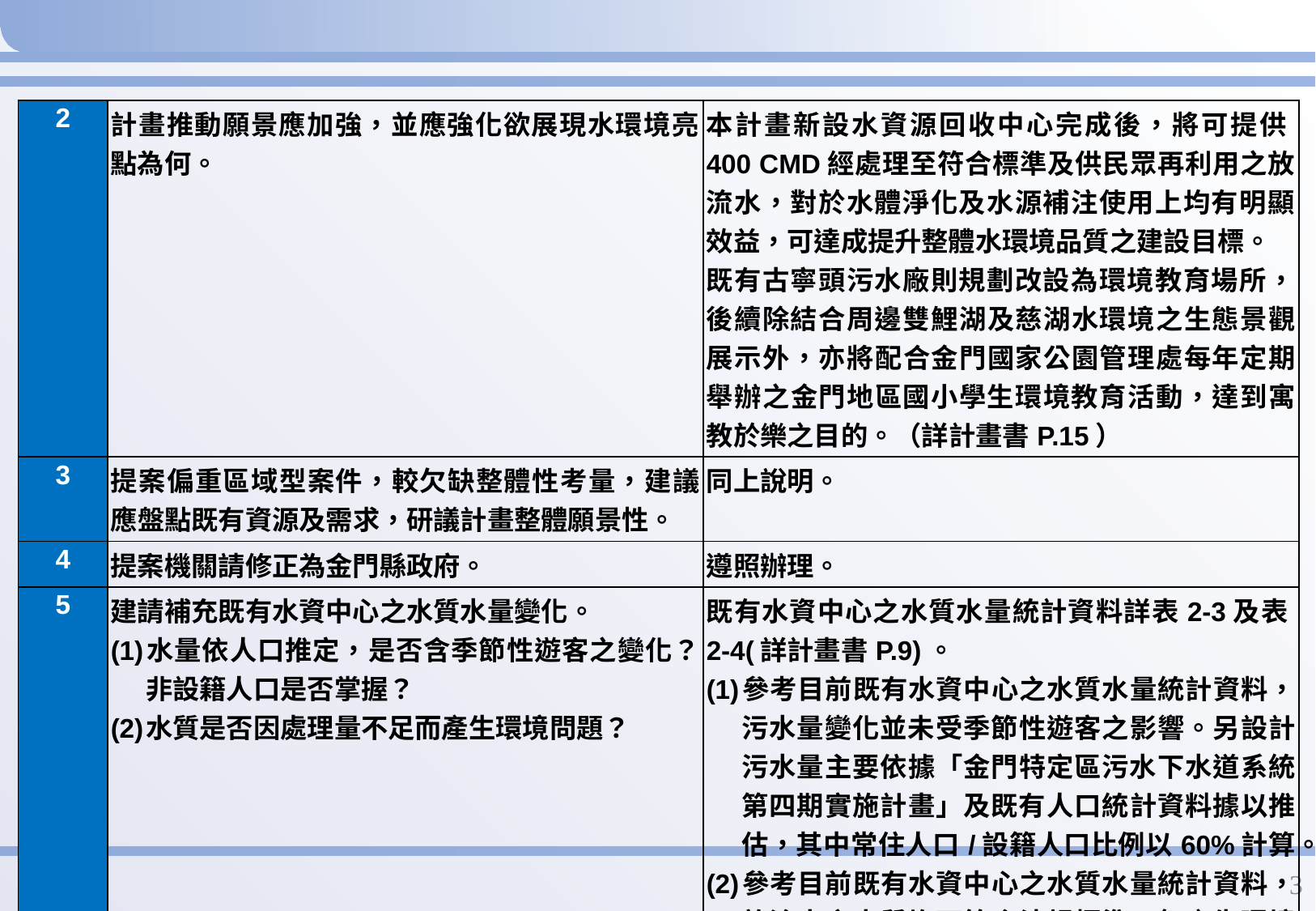

#
| 2 | 計畫推動願景應加強，並應強化欲展現水環境亮點為何。 | 本計畫新設水資源回收中心完成後，將可提供400 CMD經處理至符合標準及供民眾再利用之放流水，對於水體淨化及水源補注使用上均有明顯效益，可達成提升整體水環境品質之建設目標。 既有古寧頭污水廠則規劃改設為環境教育場所，後續除結合周邊雙鯉湖及慈湖水環境之生態景觀展示外，亦將配合金門國家公園管理處每年定期舉辦之金門地區國小學生環境教育活動，達到寓教於樂之目的。（詳計畫書P.15） |
| --- | --- | --- |
| 3 | 提案偏重區域型案件，較欠缺整體性考量，建議應盤點既有資源及需求，研議計畫整體願景性。 | 同上說明。 |
| 4 | 提案機關請修正為金門縣政府。 | 遵照辦理。 |
| 5 | 建請補充既有水資中心之水質水量變化。 (1) 水量依人口推定，是否含季節性遊客之變化？非設籍人口是否掌握？ (2) 水質是否因處理量不足而產生環境問題？ | 既有水資中心之水質水量統計資料詳表2-3及表2-4(詳計畫書P.9)。 (1) 參考目前既有水資中心之水質水量統計資料，污水量變化並未受季節性遊客之影響。另設計污水量主要依據「金門特定區污水下水道系統第四期實施計畫」及既有人口統計資料據以推估，其中常住人口/設籍人口比例以60%計算。 (2) 參考目前既有水資中心之水質水量統計資料，放流水之水質均可符合法規標準，無產生環境問題。 |
3